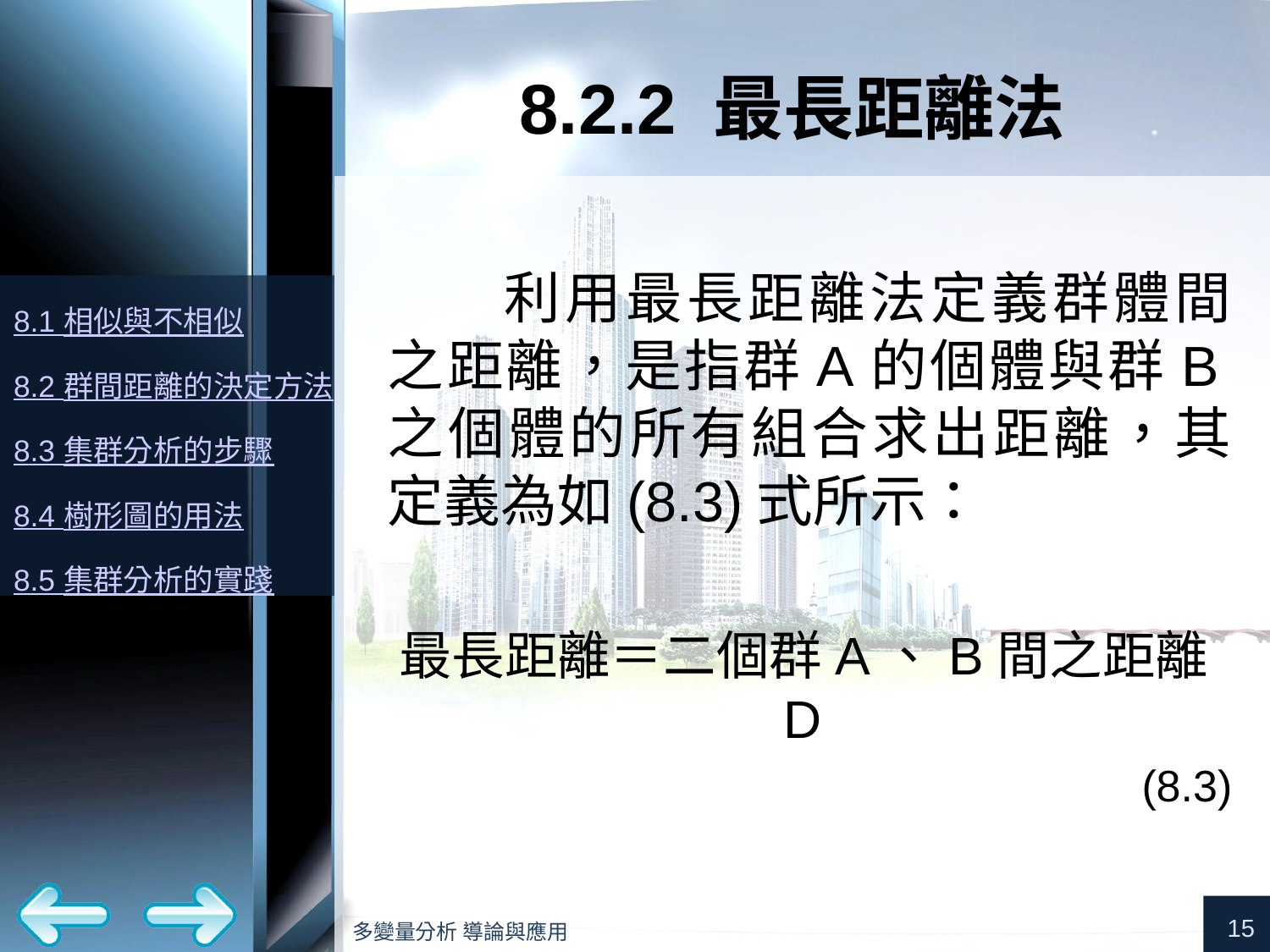

# 8.2.2 最長距離法
利用最長距離法定義群體間之距離，是指群A的個體與群B之個體的所有組合求出距離，其定義為如(8.3)式所示：

最長距離＝二個群A、B間之距離D
(8.3)
15
多變量分析 導論與應用